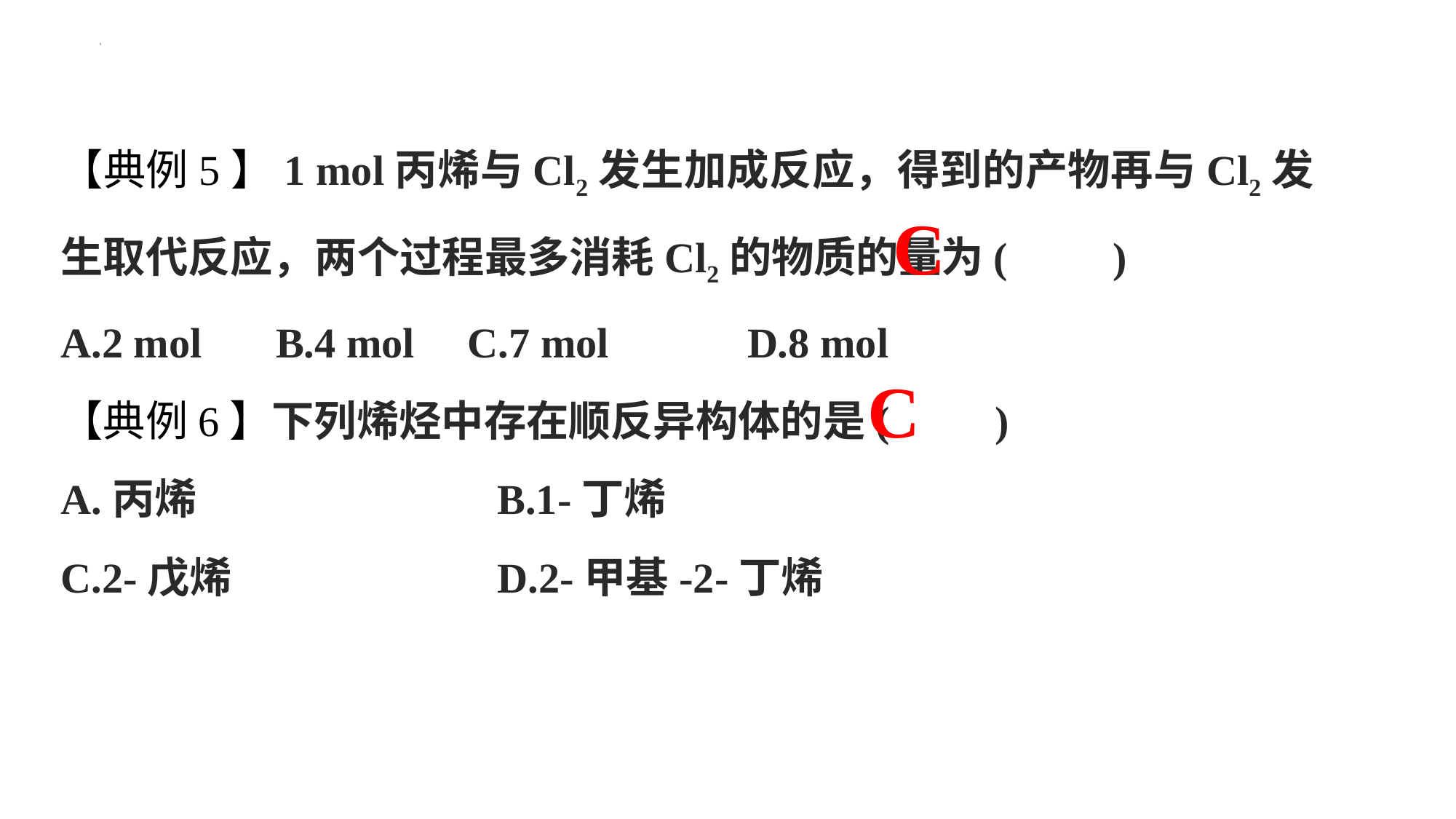

【典例5】1 mol丙烯与Cl2发生加成反应，得到的产物再与Cl2发生取代反应，两个过程最多消耗Cl2的物质的量为(　　)
A.2 mol       B.4 mol     C.7 mol  	   D.8 mol
【典例6】下列烯烃中存在顺反异构体的是(　　)
A.丙烯  			B.1­-丁烯
C.2­-戊烯  			D.2­-甲基-­2­-丁烯

C
C